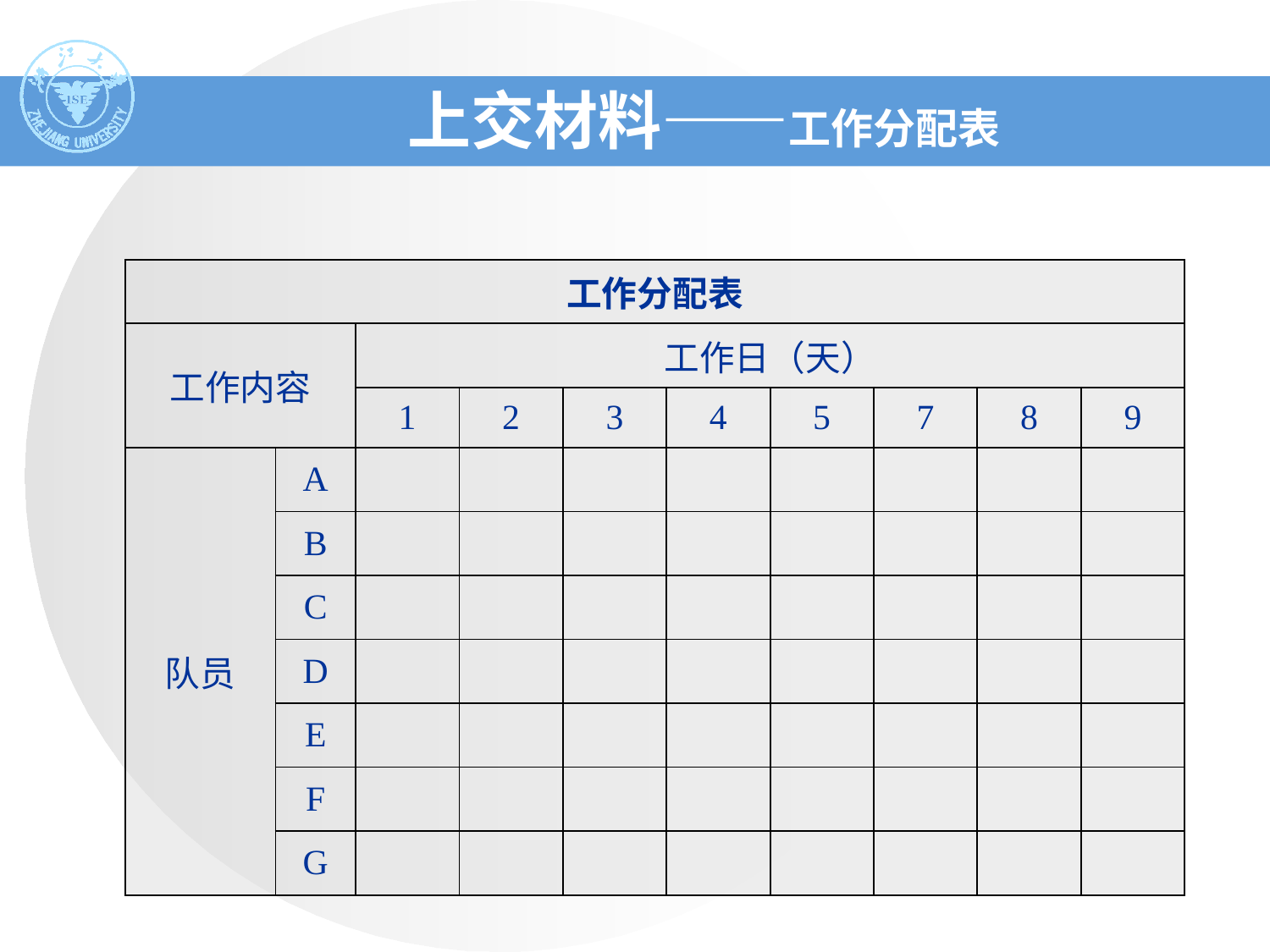

上交材料——工作分配表
| 工作分配表 |  |  |  |  |  |  |  |  |  |
| --- | --- | --- | --- | --- | --- | --- | --- | --- | --- |
| 工作内容 |  | 工作日（天） |  |  |  |  |  |  |  |
|  |  | 1 | 2 | 3 | 4 | 5 | 7 | 8 | 9 |
| 队员 | A |  |  |  |  |  |  |  |  |
|  | B |  |  |  |  |  |  |  |  |
|  | C |  |  |  |  |  |  |  |  |
|  | D |  |  |  |  |  |  |  |  |
|  | E |  |  |  |  |  |  |  |  |
|  | F |  |  |  |  |  |  |  |  |
|  | G |  |  |  |  |  |  |  |  |